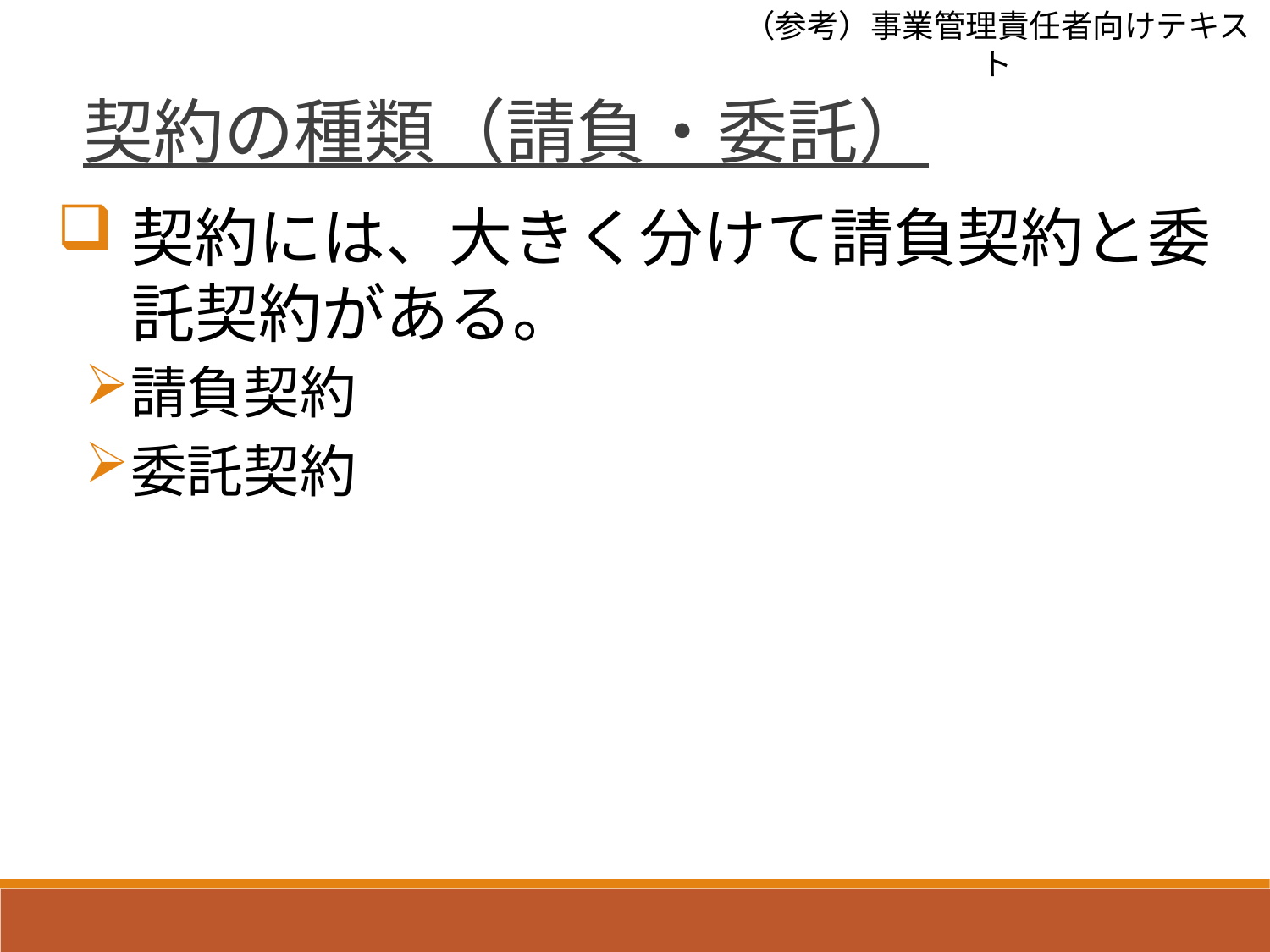

（参考）事業管理責任者向けテキスト

　契約の種類（請負・委託）
契約には、大きく分けて請負契約と委託契約がある。
請負契約
委託契約